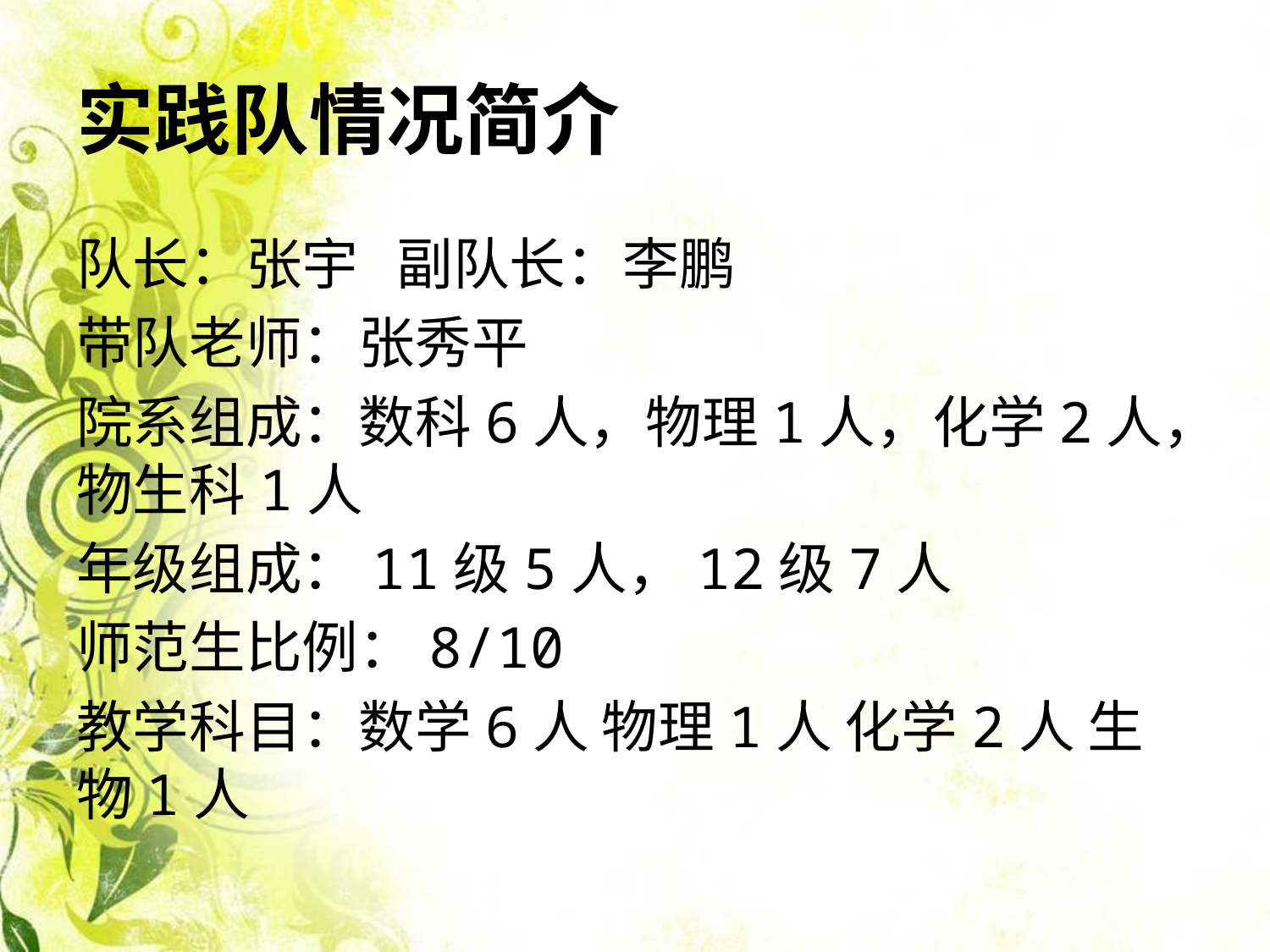

# 实践队情况简介
队长：张宇   副队长：李鹏
带队老师：张秀平
院系组成：数科6人，物理1人，化学2人，物生科1人
年级组成：11级5人，12级7人
师范生比例：8/10
教学科目：数学6人 物理1人 化学2人 生物1人